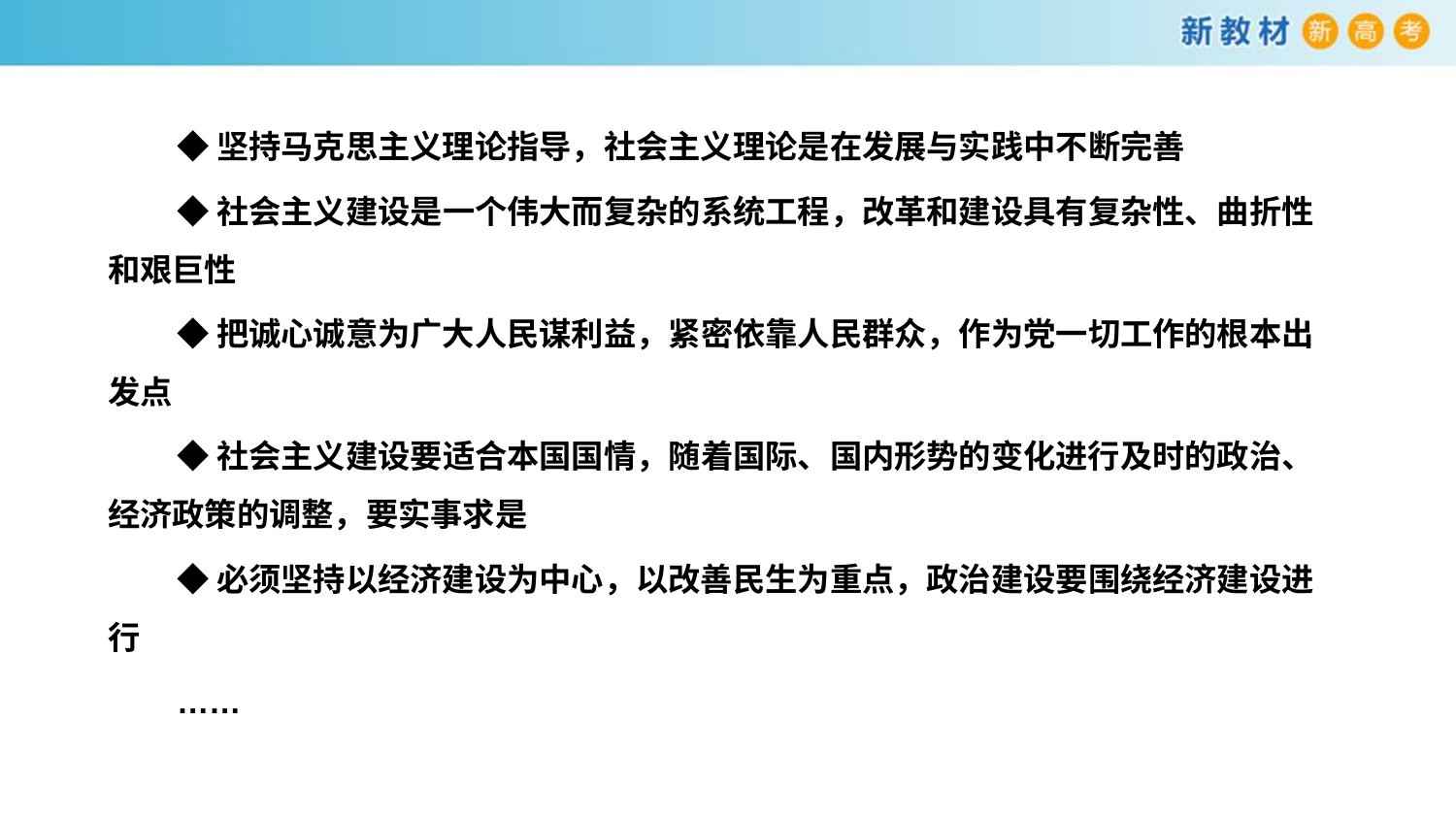

◆坚持马克思主义理论指导，社会主义理论是在发展与实践中不断完善
◆社会主义建设是一个伟大而复杂的系统工程，改革和建设具有复杂性、曲折性和艰巨性
◆把诚心诚意为广大人民谋利益，紧密依靠人民群众，作为党一切工作的根本出发点
◆社会主义建设要适合本国国情，随着国际、国内形势的变化进行及时的政治、经济政策的调整，要实事求是
◆必须坚持以经济建设为中心，以改善民生为重点，政治建设要围绕经济建设进行
……